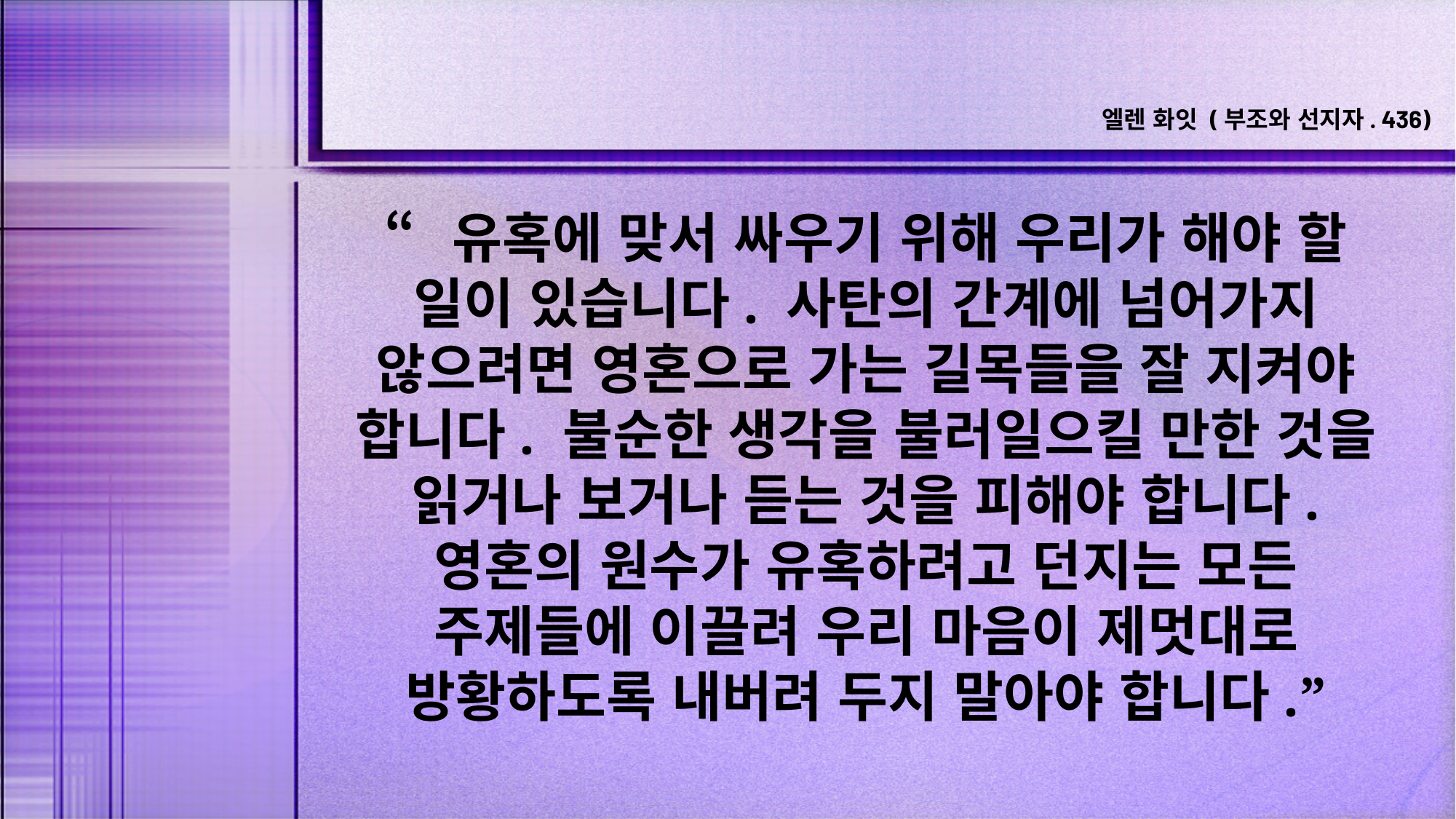

엘렌 화잇 (부조와 선지자. 436)
“유혹에 맞서 싸우기 위해 우리가 해야 할 일이 있습니다. 사탄의 간계에 넘어가지 않으려면 영혼으로 가는 길목들을 잘 지켜야 합니다. 불순한 생각을 불러일으킬 만한 것을 읽거나 보거나 듣는 것을 피해야 합니다. 영혼의 원수가 유혹하려고 던지는 모든 주제들에 이끌려 우리 마음이 제멋대로 방황하도록 내버려 두지 말아야 합니다.”